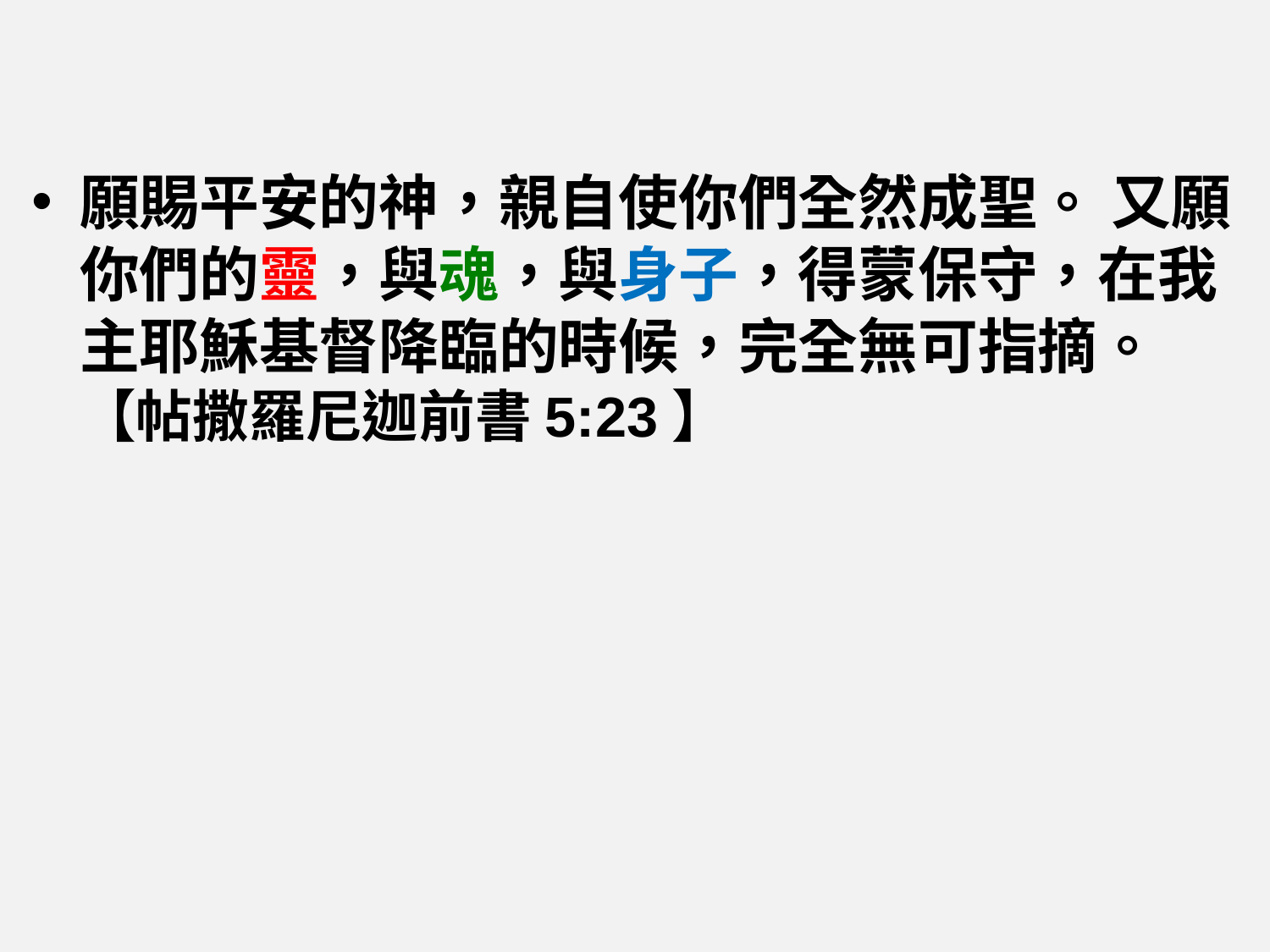

願賜平安的神，親自使你們全然成聖。 又願你們的靈，與魂，與身子，得蒙保守，在我主耶穌基督降臨的時候，完全無可指摘。【帖撒羅尼迦前書5:23】